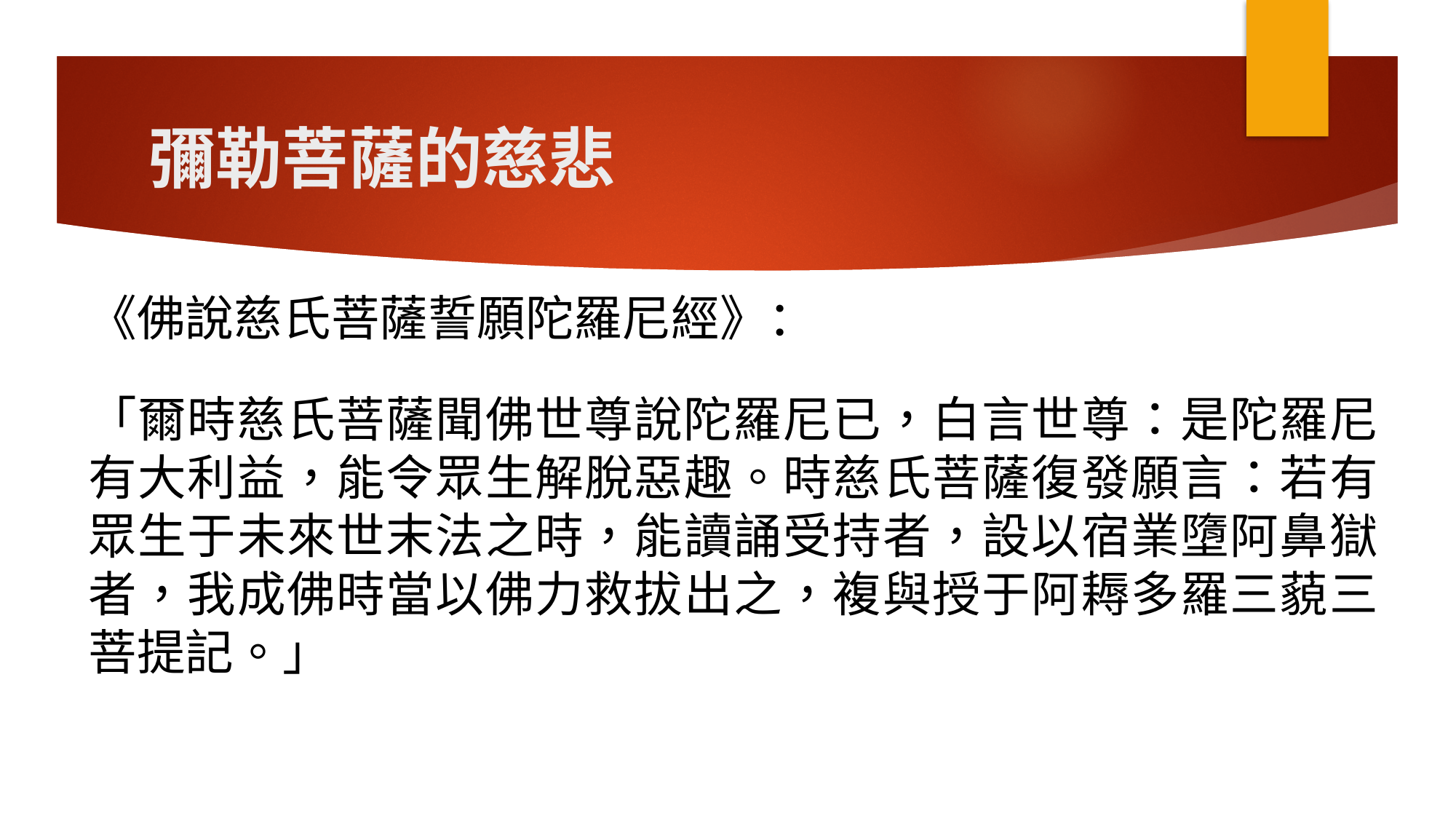

# 彌勒菩薩的慈悲
《佛說慈氏菩薩誓願陀羅尼經》：
「爾時慈氏菩薩聞佛世尊說陀羅尼已，白言世尊：是陀羅尼有大利益，能令眾生解脫惡趣。時慈氏菩薩復發願言：若有眾生于未來世末法之時，能讀誦受持者，設以宿業墮阿鼻獄者，我成佛時當以佛力救拔出之，複與授于阿耨多羅三藐三菩提記。」